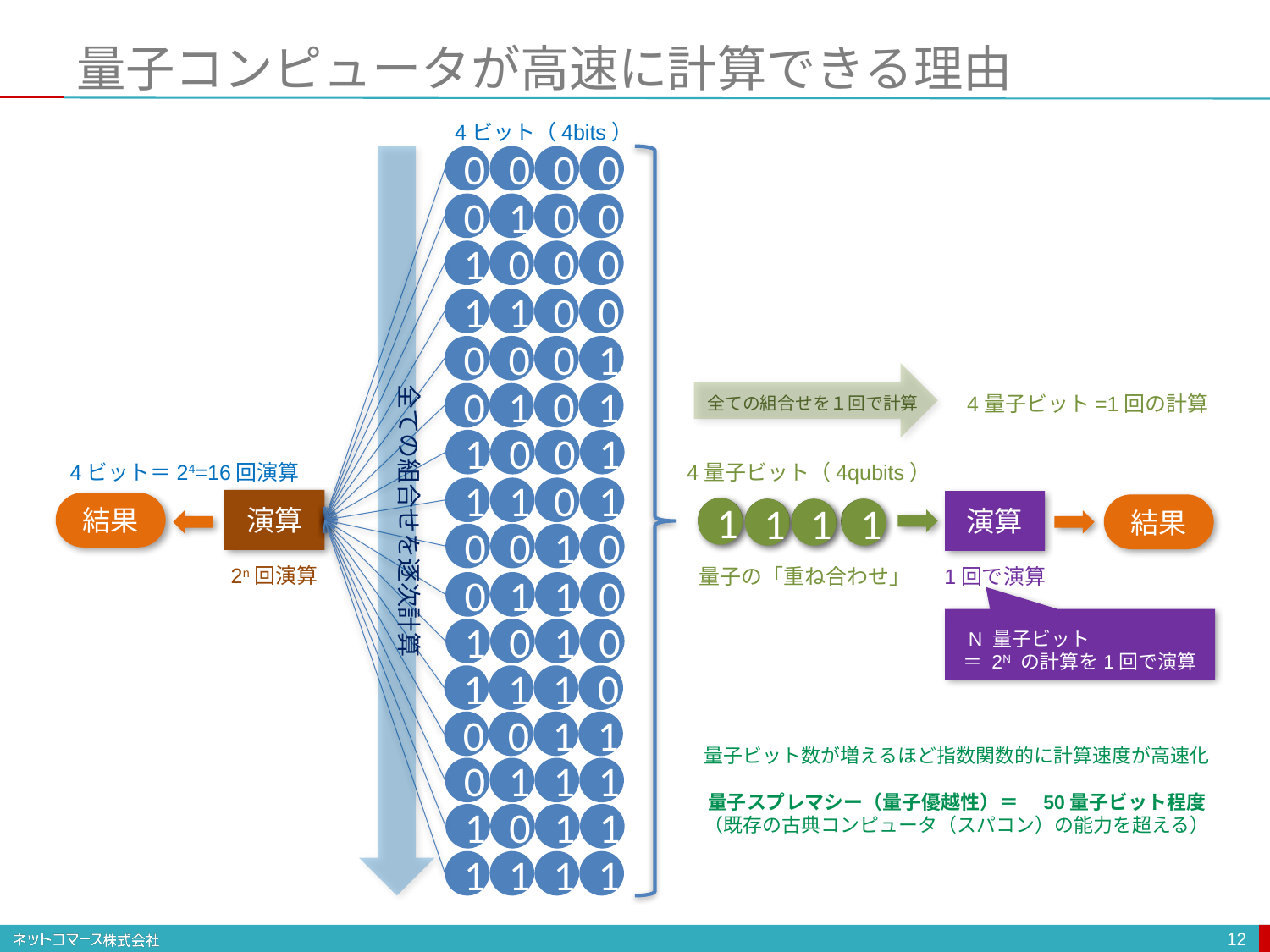

# 量子コンピュータが高速に計算できる理由
4ビット（4bits）

0
0
0
0

0
1
0
0
1
0
0
0
1
1
0
0
0
0
0
1

全ての組合せを逐次計算
0
1
0
1
4量子ビット=1回の計算
全ての組合せを１回で計算
1
0
0
1
4ビット＝24=16回演算
4量子ビット（4qubits）
1
1
0
1
演算
演算
結果
結果
1
0
1
1
1
0
0
0

0
0
1
0
2n回演算
量子の「重ね合わせ」
1回で演算
0
1
1
0
  N 量子ビット
＝ 2N の計算を1回で演算
1
0
1
0
1
1
1
0
0
0
1
1
量子ビット数が増えるほど指数関数的に計算速度が高速化

量子スプレマシー（量子優越性）＝　50量子ビット程度
（既存の古典コンピュータ（スパコン）の能力を超える）
0
1
1
1
1
0
1
1
1
1
1
1
12